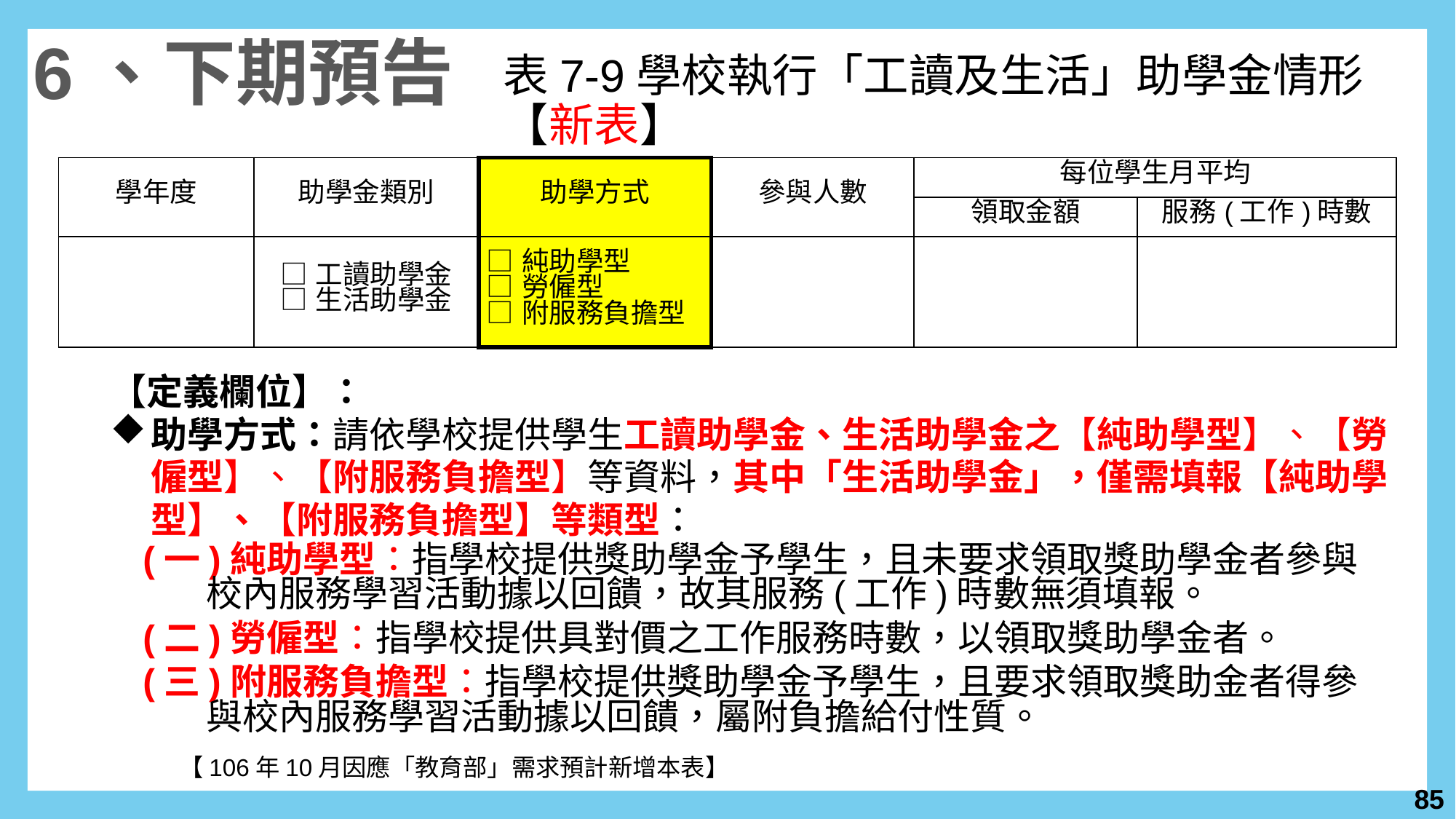

6、下期預告
表7-9學校執行「工讀及生活」助學金情形
【新表】

| 學年度 | 助學金類別 | 助學方式 | 參與人數 | 每位學生月平均 |  |
| --- | --- | --- | --- | --- | --- |
|  |  |  |  | 領取金額 | 服務(工作)時數 |
|  | □工讀助學金 □生活助學金 | □純助學型 □勞僱型 □附服務負擔型 |  |  |  |
【定義欄位】：
助學方式：請依學校提供學生工讀助學金、生活助學金之【純助學型】、【勞僱型】、【附服務負擔型】等資料，其中「生活助學金」，僅需填報【純助學型】、【附服務負擔型】等類型：
(一)純助學型：指學校提供獎助學金予學生，且未要求領取獎助學金者參與校內服務學習活動據以回饋，故其服務(工作)時數無須填報。
(二)勞僱型：指學校提供具對價之工作服務時數，以領取獎助學金者。
(三)附服務負擔型：指學校提供獎助學金予學生，且要求領取獎助金者得參與校內服務學習活動據以回饋，屬附負擔給付性質。
【106年10月因應「教育部」需求預計新增本表】

85